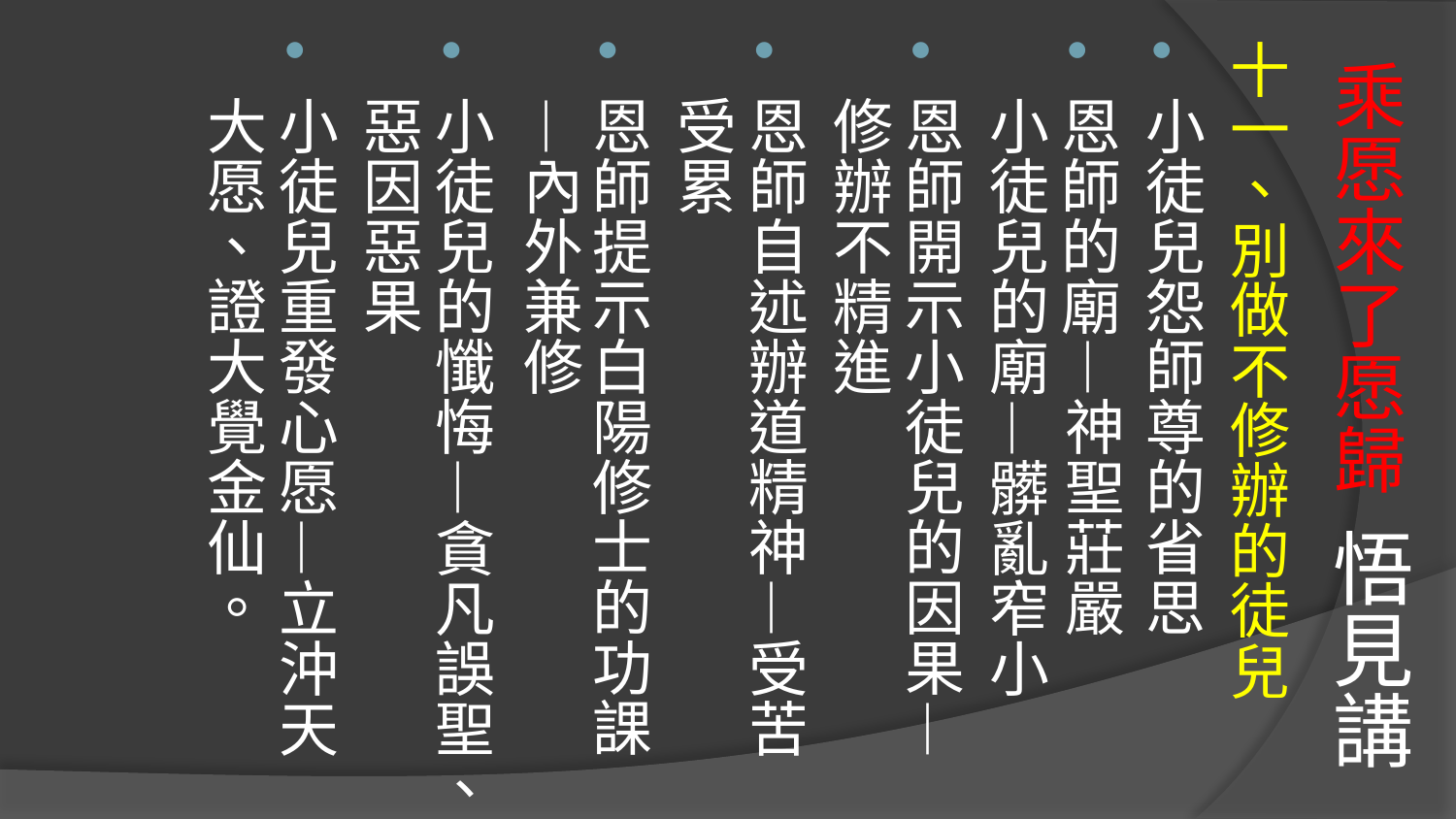

十一、別做不修辦的徒兒
小徒兒怨師尊的省思
恩師的廟—神聖莊嚴          小徒兒的廟—髒亂窄小
恩師開示小徒兒的因果—修辦不精進
恩師自述辦道精神—受苦受累
恩師提示白陽修士的功課—內外兼修
小徒兒的懺悔—貪凡誤聖、惡因惡果
小徒兒重發心愿—立沖天大愿、證大覺金仙。

# 乘愿來了愿歸  悟見講